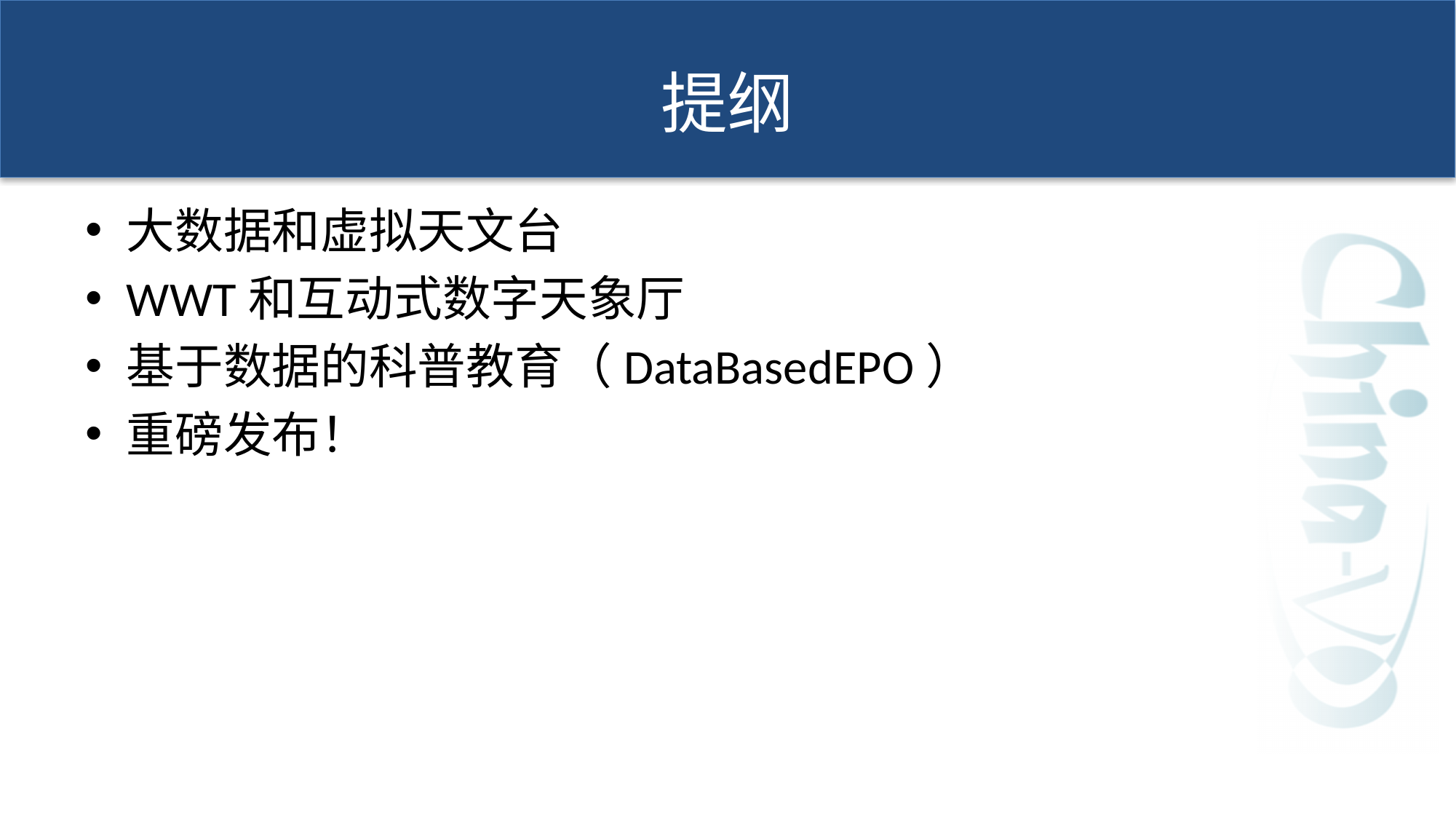

# 提纲
大数据和虚拟天文台
WWT和互动式数字天象厅
基于数据的科普教育（DataBasedEPO）
重磅发布！